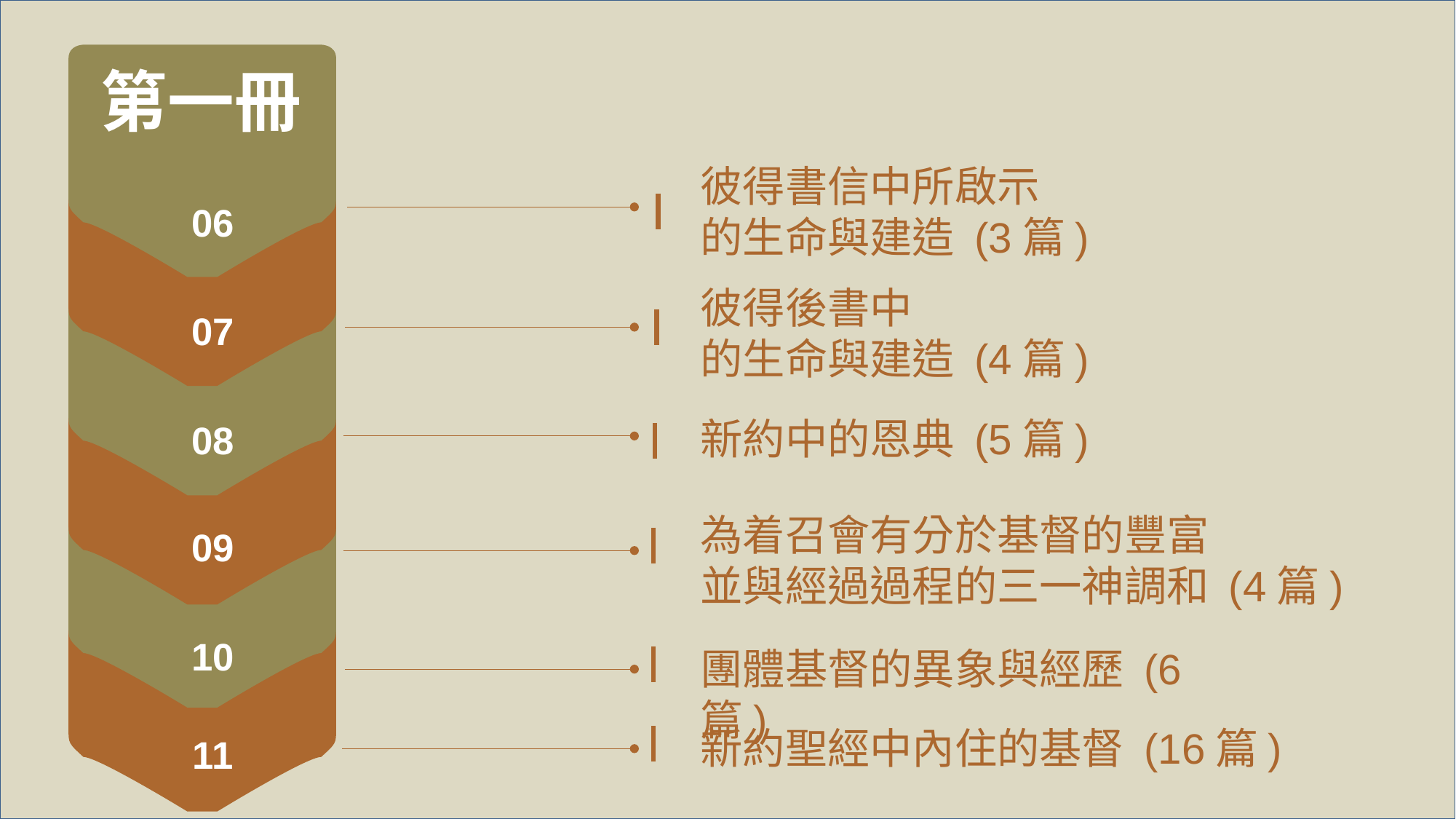

第一冊
  06

  07
彼得書信中所啟示
的生命與建造 (3篇)

  08
彼得後書中
的生命與建造 (4篇)

  09
新約中的恩典 (5篇)

  10
為着召會有分於基督的豐富
並與經過過程的三一神調和 (4篇)

  11
團體基督的異象與經歷 (6篇)
新約聖經中內住的基督 (16篇)